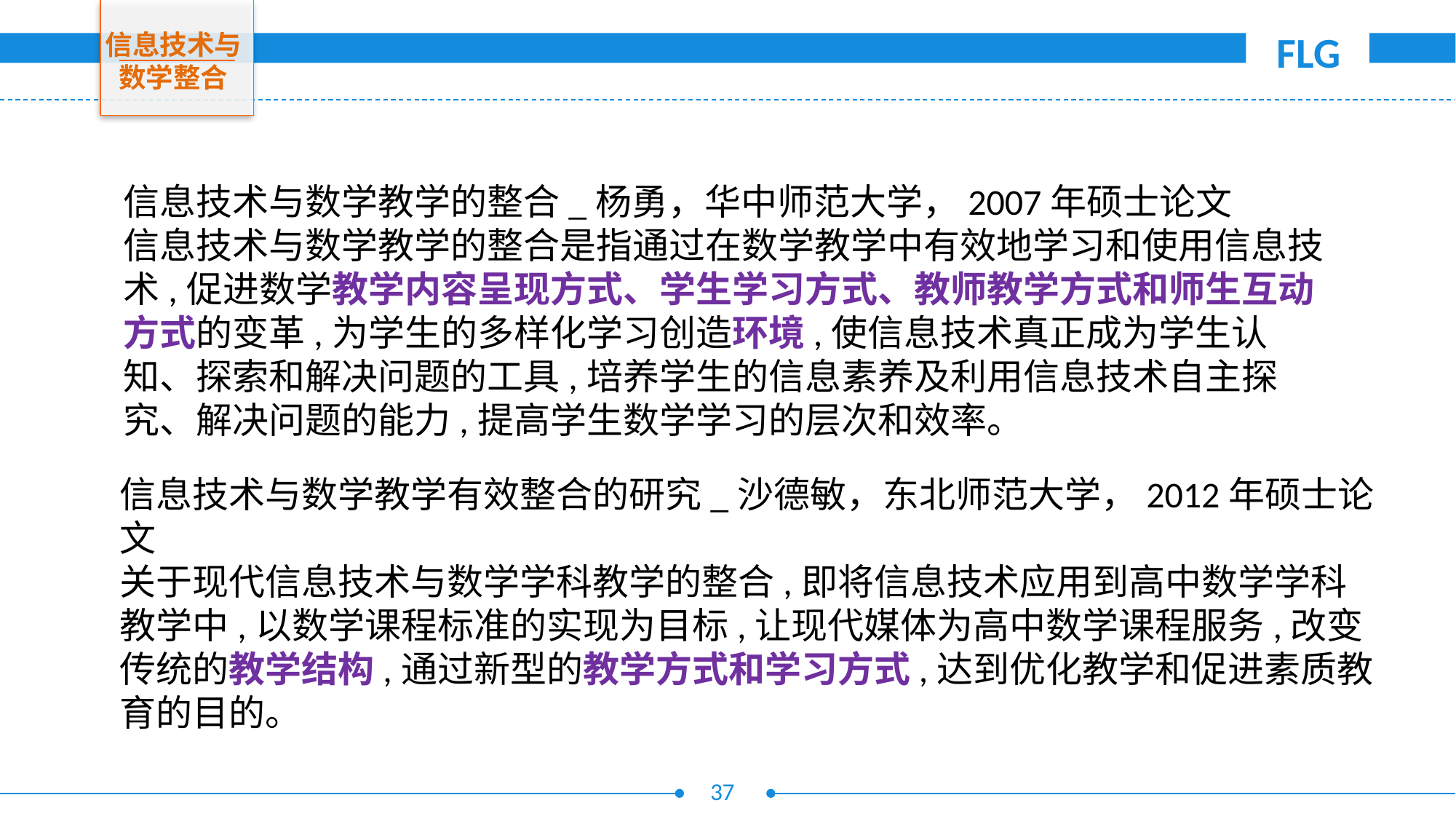

信息技术与数学整合
信息技术与数学教学的整合_杨勇，华中师范大学，2007年硕士论文
信息技术与数学教学的整合是指通过在数学教学中有效地学习和使用信息技术,促进数学教学内容呈现方式、学生学习方式、教师教学方式和师生互动方式的变革,为学生的多样化学习创造环境,使信息技术真正成为学生认知、探索和解决问题的工具,培养学生的信息素养及利用信息技术自主探究、解决问题的能力,提高学生数学学习的层次和效率。
信息技术与数学教学有效整合的研究_沙德敏，东北师范大学，2012年硕士论文
关于现代信息技术与数学学科教学的整合,即将信息技术应用到高中数学学科教学中,以数学课程标准的实现为目标,让现代媒体为高中数学课程服务,改变传统的教学结构,通过新型的教学方式和学习方式,达到优化教学和促进素质教育的目的。